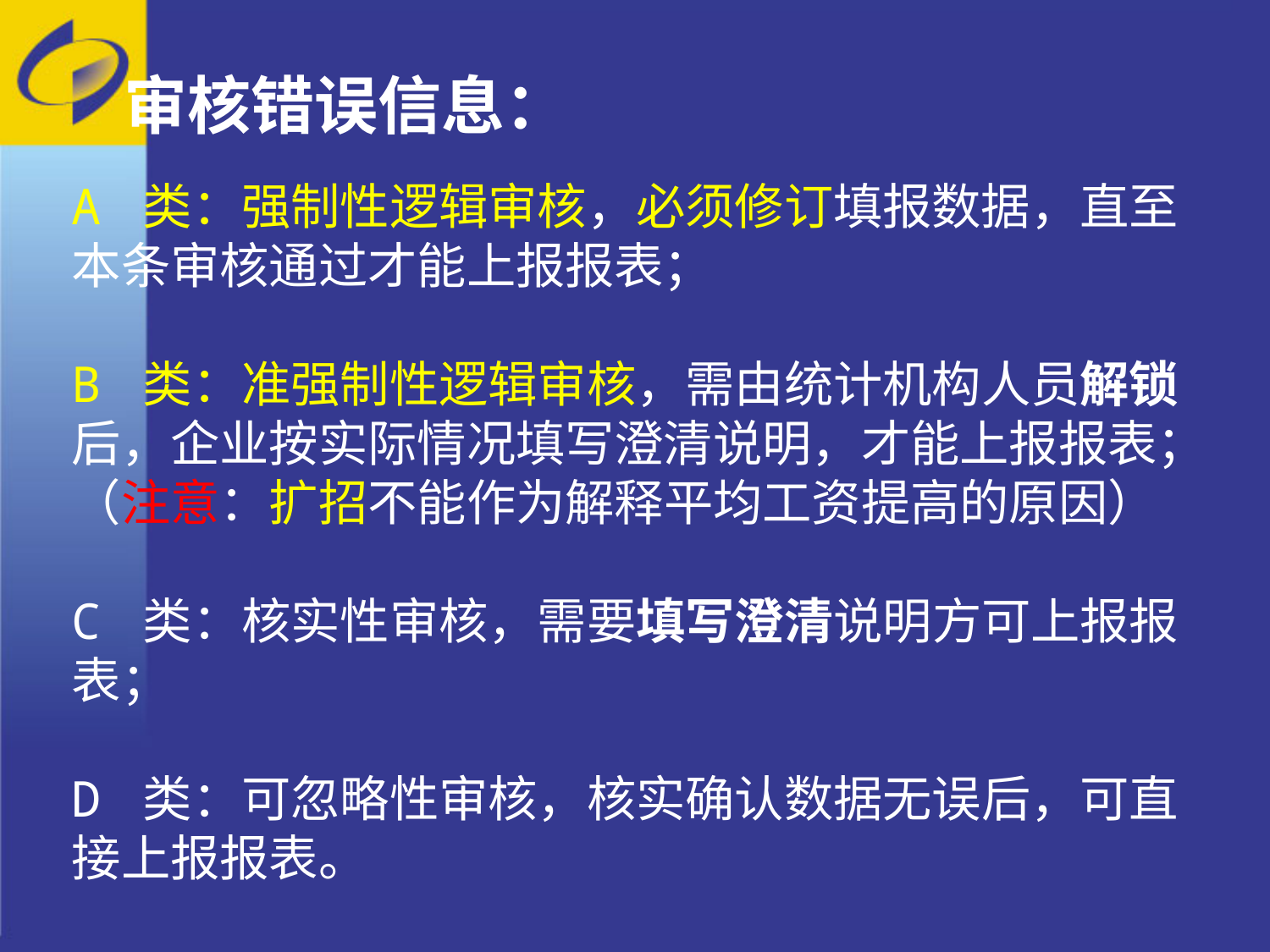

审核错误信息：

A 类：强制性逻辑审核，必须修订填报数据，直至本条审核通过才能上报报表；

B 类：准强制性逻辑审核，需由统计机构人员解锁后，企业按实际情况填写澄清说明，才能上报报表；
（注意：扩招不能作为解释平均工资提高的原因）

C 类：核实性审核，需要填写澄清说明方可上报报表；

D 类：可忽略性审核，核实确认数据无误后，可直接上报报表。